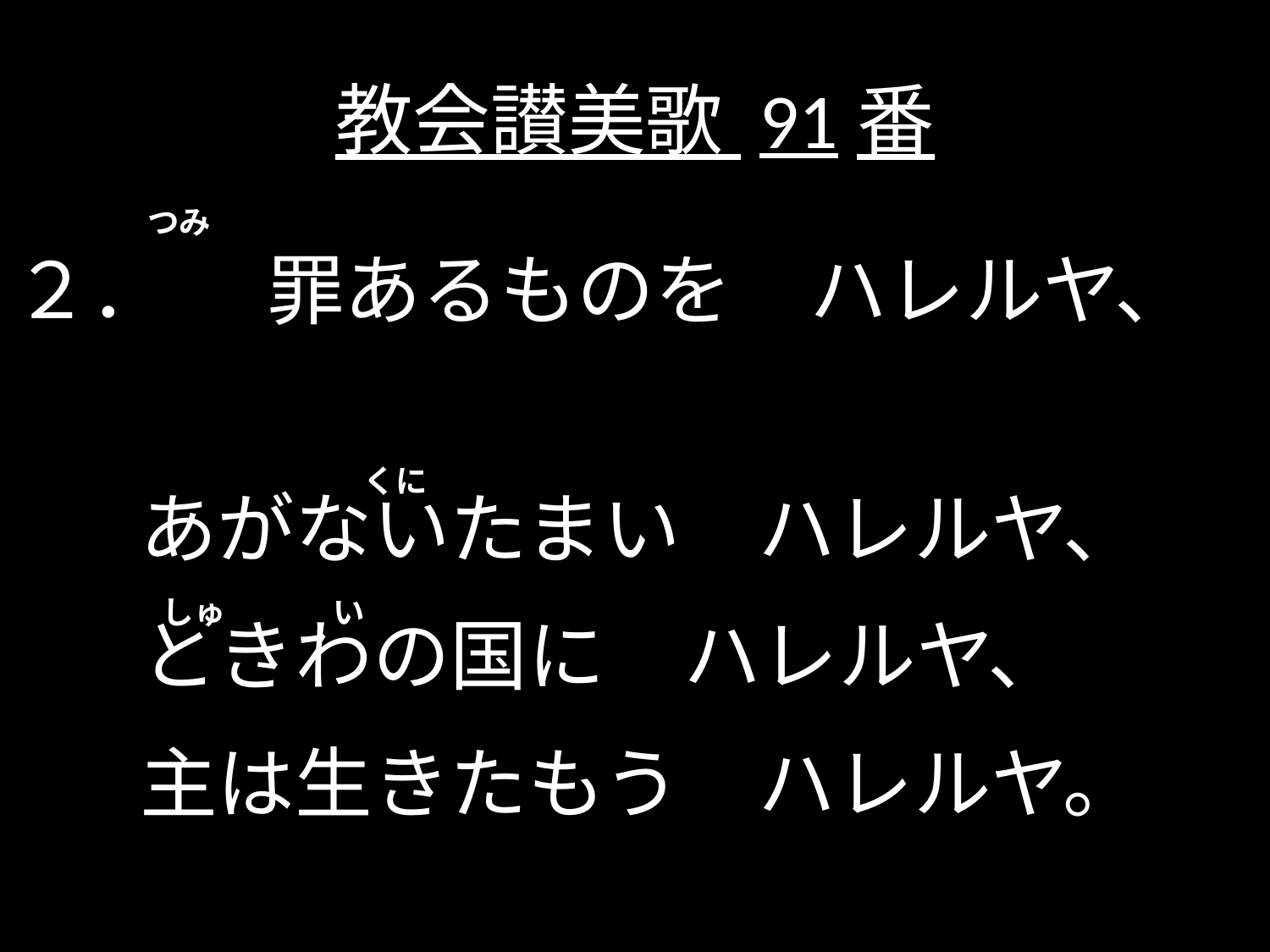

# 教会讃美歌 91番
つみ
２．	罪あるものを　ハレルヤ、
	あがないたまい　ハレルヤ、
	ときわの国に　ハレルヤ、
	主は生きたもう　ハレルヤ。

                             くに
 しゅ               い